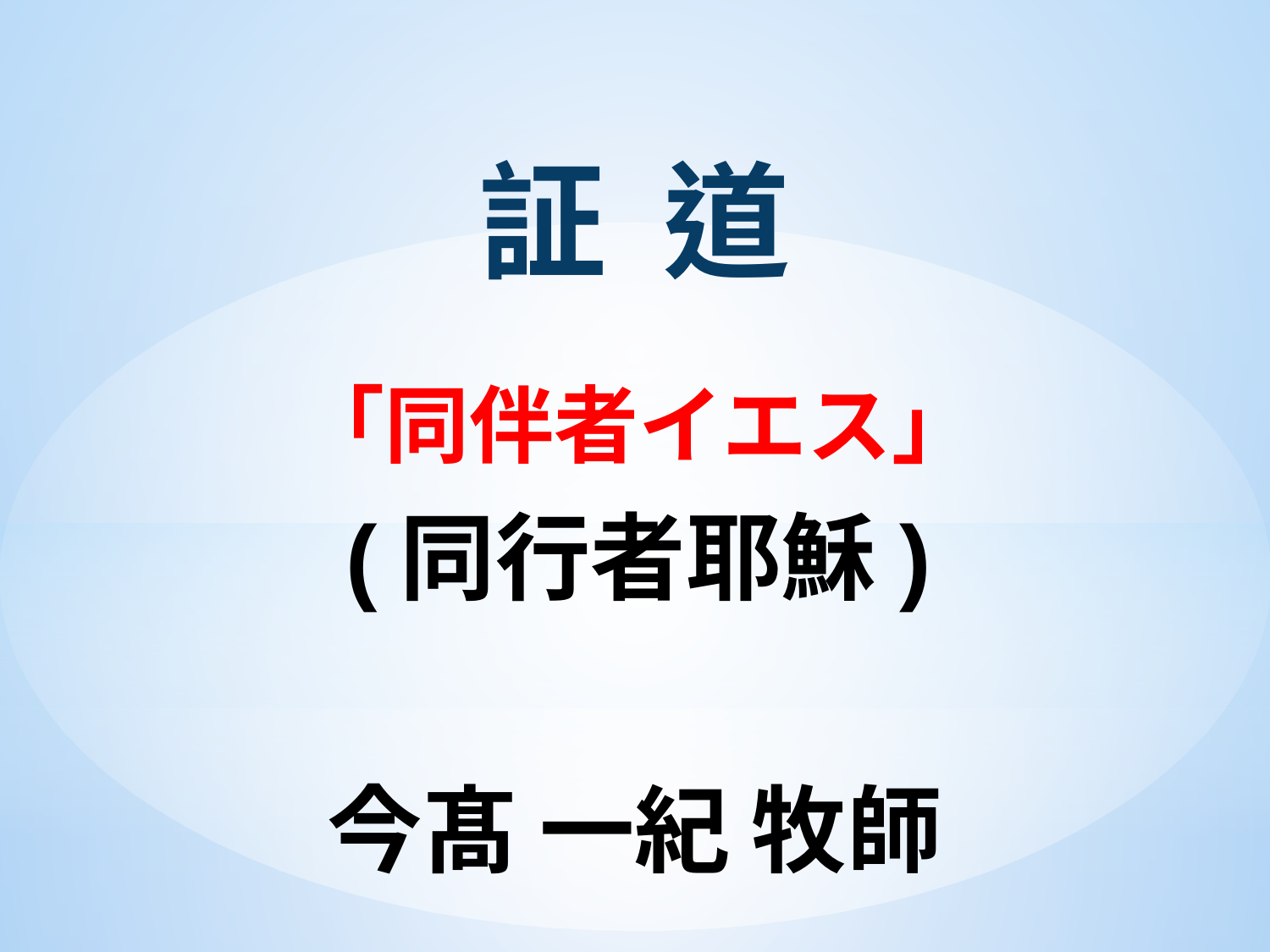

# 証  道
「同伴者イエス」
(同行者耶穌)
今髙 一紀 牧師